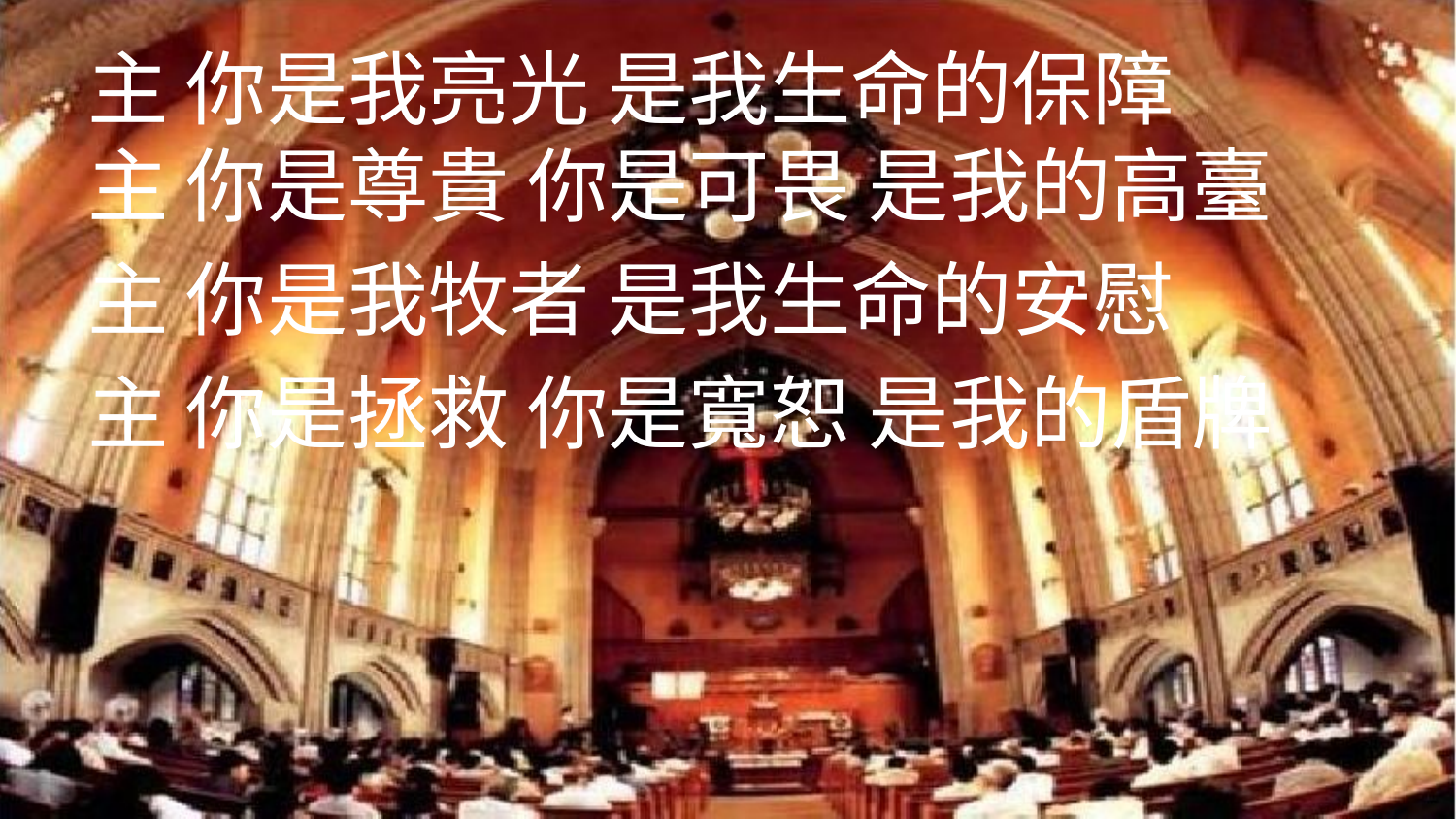

主 你是我亮光 是我生命的保障
主 你是尊貴 你是可畏 是我的高臺
主 你是我牧者 是我生命的安慰
主 你是拯救 你是寬恕 是我的盾牌